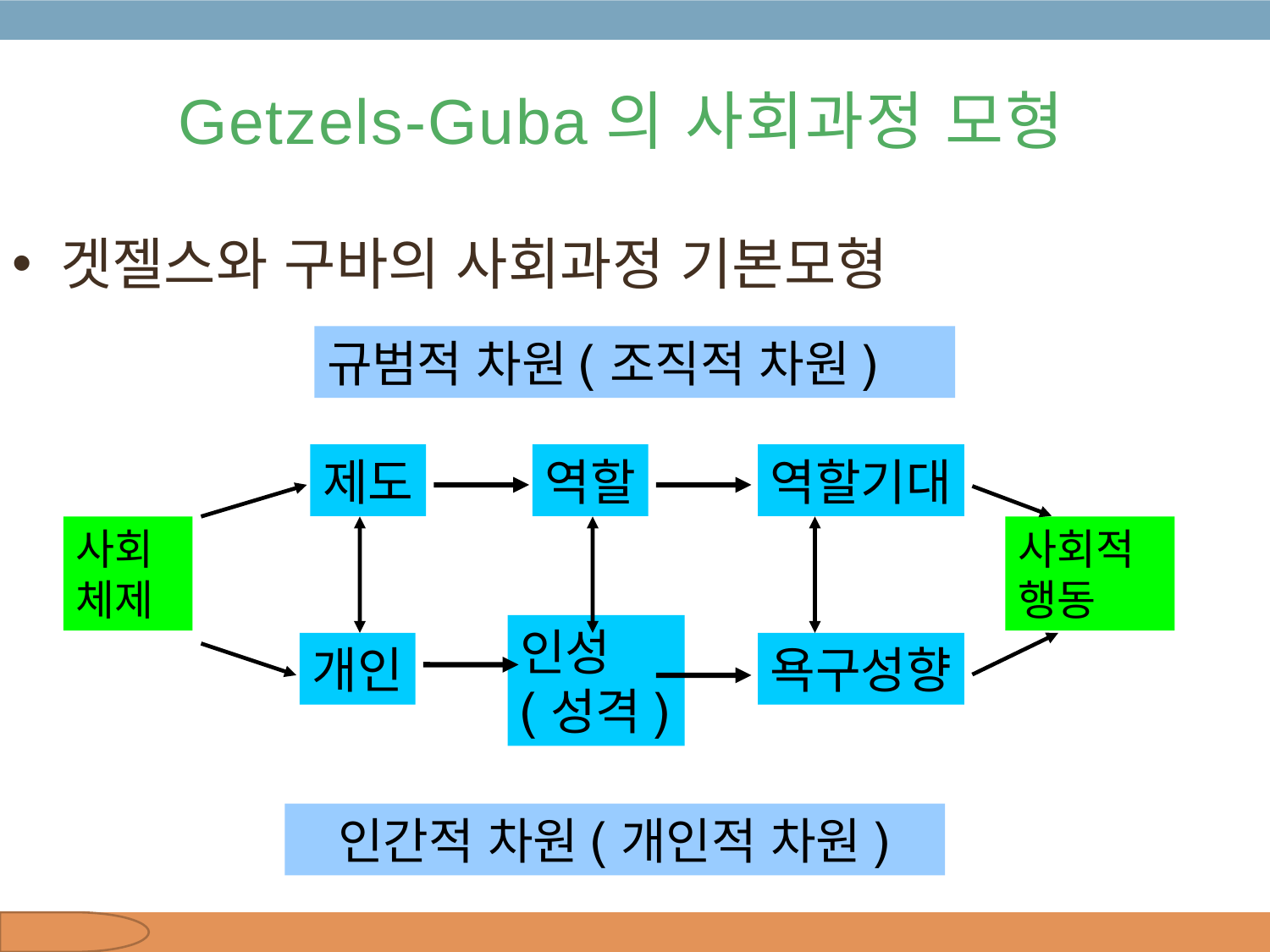

Getzels-Guba의 사회과정 모형
겟젤스와 구바의 사회과정 기본모형
규범적 차원(조직적 차원)
제도
역할
역할기대

사회체제

사회적 행동
인성
(성격)
개인
욕구성향

인간적 차원(개인적 차원)